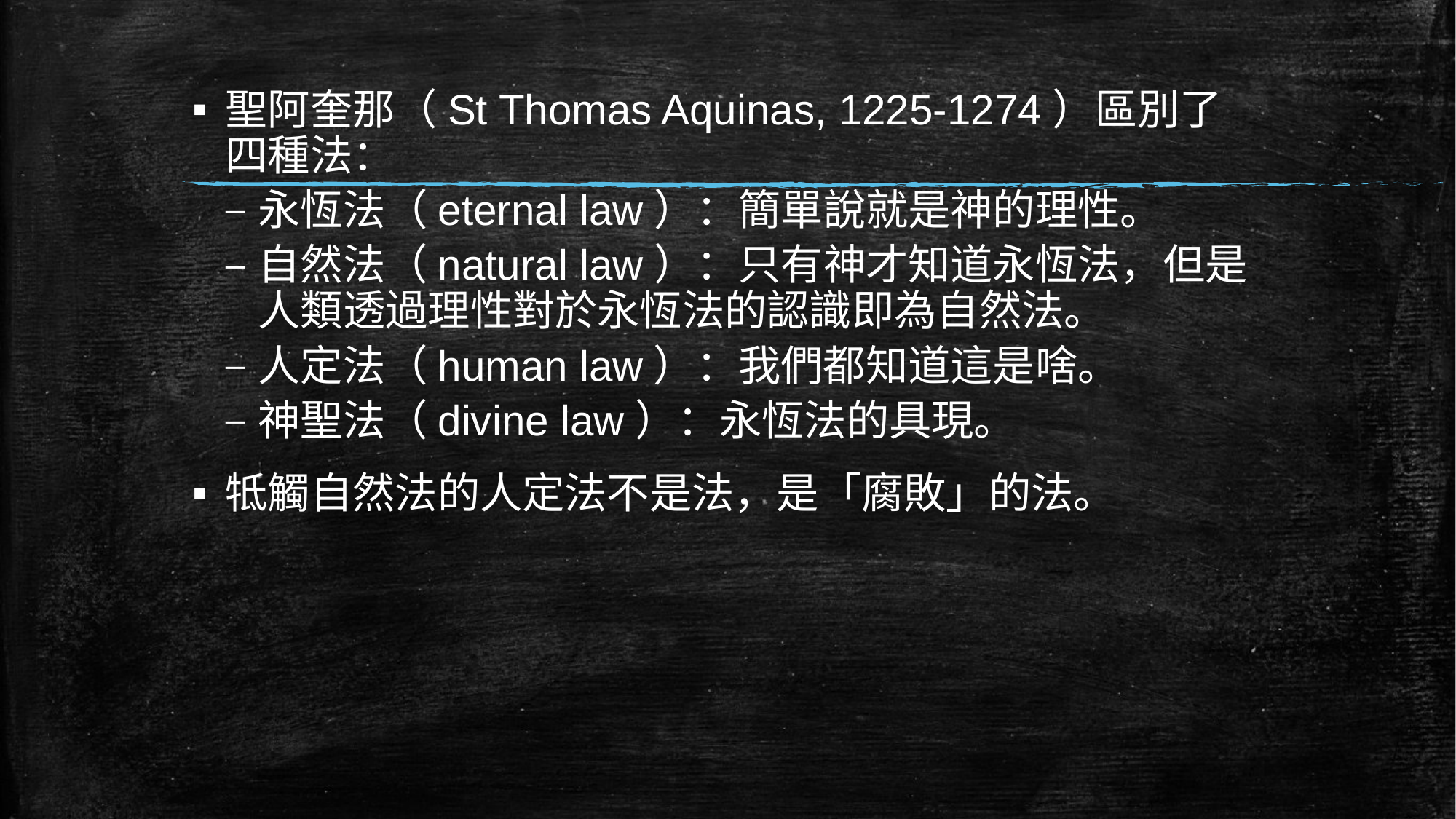

聖阿奎那（St Thomas Aquinas, 1225-1274）區別了四種法：
永恆法（eternal law）：簡單說就是神的理性。
自然法（natural law）：只有神才知道永恆法，但是人類透過理性對於永恆法的認識即為自然法。
人定法（human law）：我們都知道這是啥。
神聖法（divine law）：永恆法的具現。
牴觸自然法的人定法不是法，是「腐敗」的法。